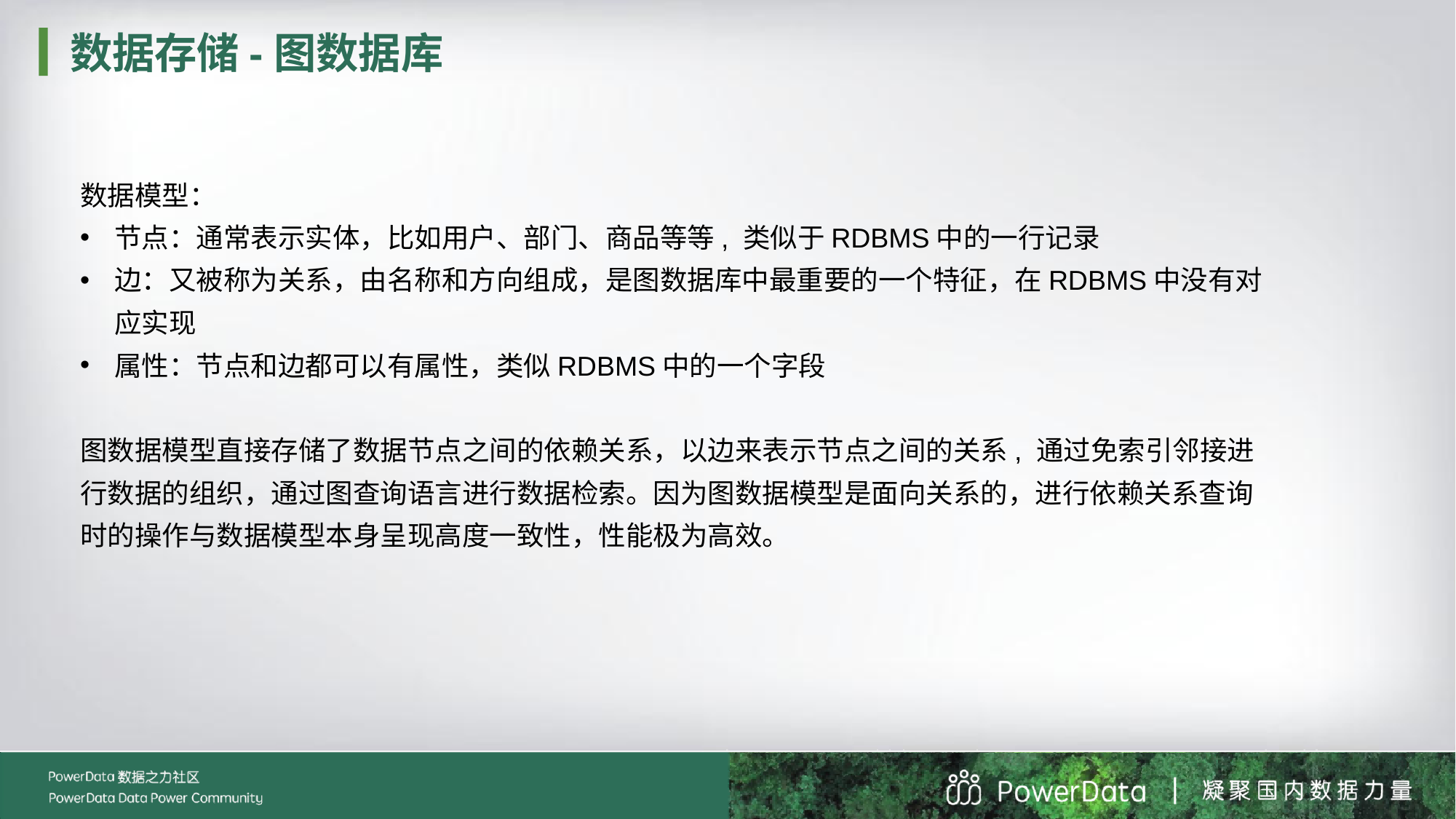

数据存储-图数据库

数据模型：
节点：通常表示实体，比如用户、部门、商品等等, 类似于RDBMS中的一行记录
边：又被称为关系，由名称和方向组成，是图数据库中最重要的一个特征，在RDBMS中没有对应实现
属性：节点和边都可以有属性，类似RDBMS中的一个字段

图数据模型直接存储了数据节点之间的依赖关系，以边来表示节点之间的关系, 通过免索引邻接进行数据的组织，通过图查询语言进行数据检索。因为图数据模型是面向关系的，进行依赖关系查询时的操作与数据模型本身呈现高度一致性，性能极为高效。